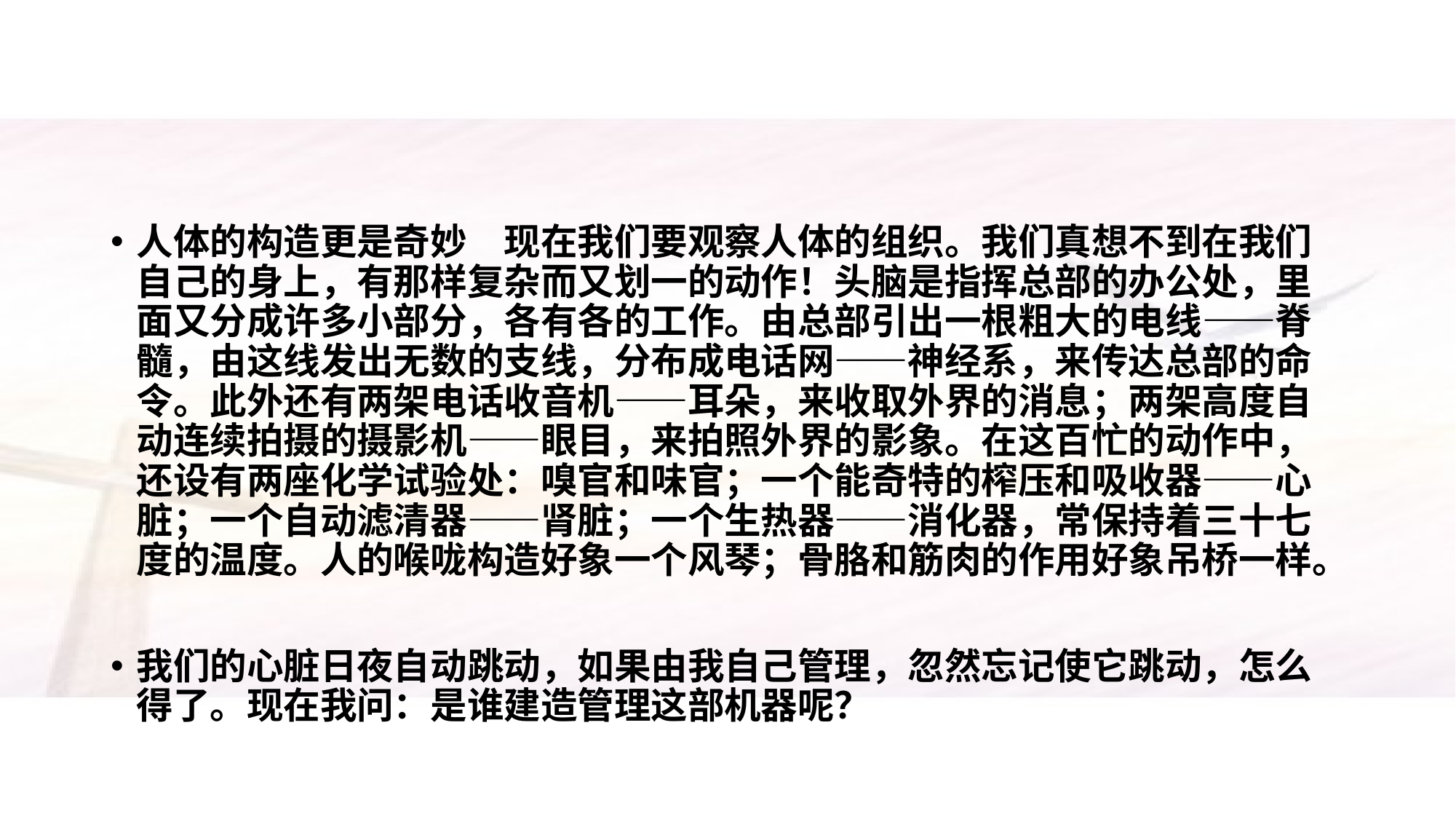

#
人体的构造更是奇妙　现在我们要观察人体的组织。我们真想不到在我们自己的身上，有那样复杂而又划一的动作！头脑是指挥总部的办公处，里面又分成许多小部分，各有各的工作。由总部引出一根粗大的电线——脊髓，由这线发出无数的支线，分布成电话网——神经系，来传达总部的命令。此外还有两架电话收音机——耳朵，来收取外界的消息；两架高度自动连续拍摄的摄影机——眼目，来拍照外界的影象。在这百忙的动作中，还设有两座化学试验处：嗅官和味官；一个能奇特的榨压和吸收器——心脏；一个自动滤清器——肾脏；一个生热器——消化器，常保持着三十七度的温度。人的喉咙构造好象一个风琴；骨胳和筋肉的作用好象吊桥一样。

我们的心脏日夜自动跳动，如果由我自己管理，忽然忘记使它跳动，怎么得了。现在我问：是谁建造管理这部机器呢？